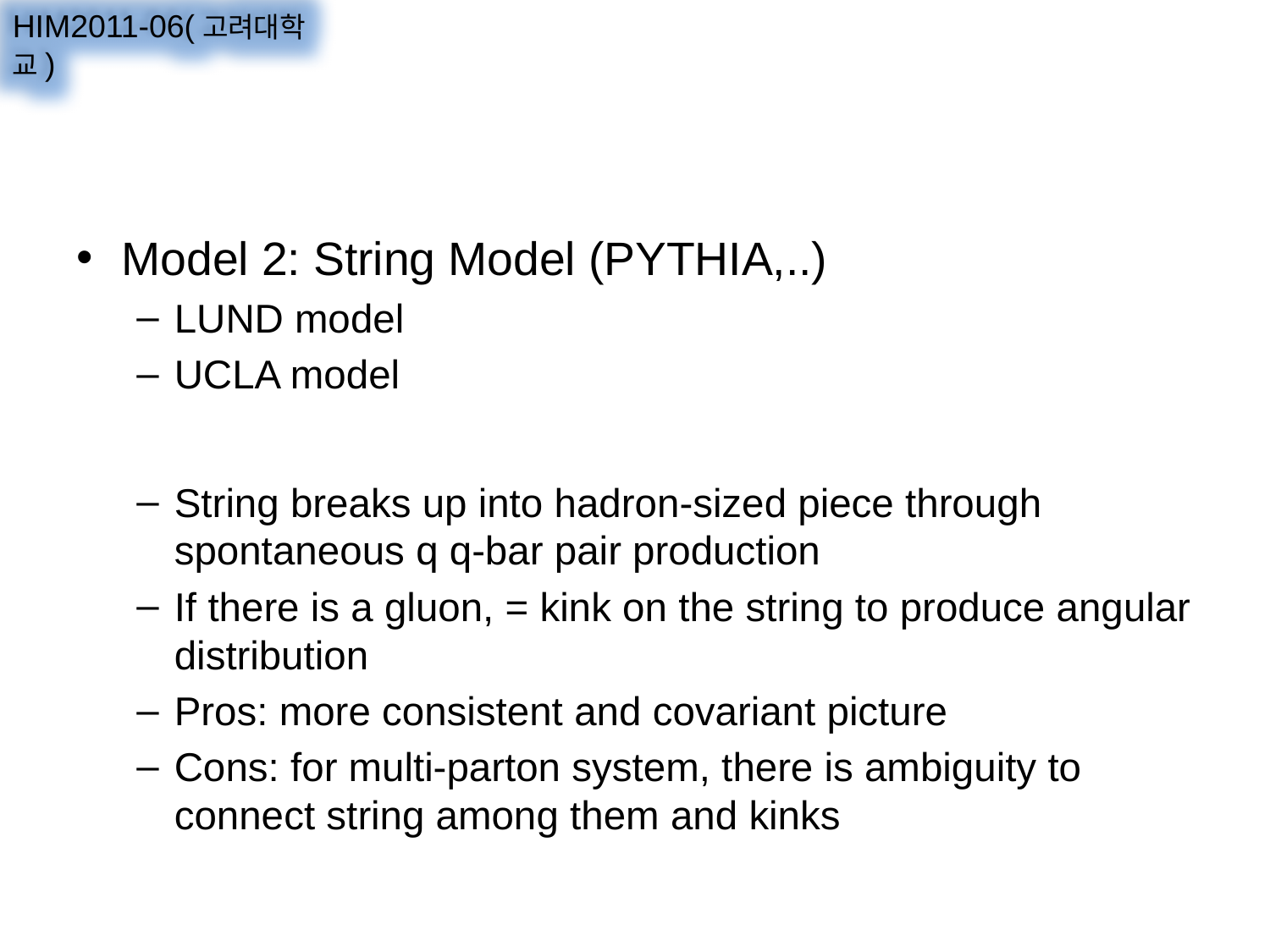

HIM2011-06(고려대학교)
Model 2: String Model (PYTHIA,..)
LUND model
UCLA model

String breaks up into hadron-sized piece through spontaneous q q-bar pair production
If there is a gluon, = kink on the string to produce angular distribution
Pros: more consistent and covariant picture
Cons: for multi-parton system, there is ambiguity to connect string among them and kinks